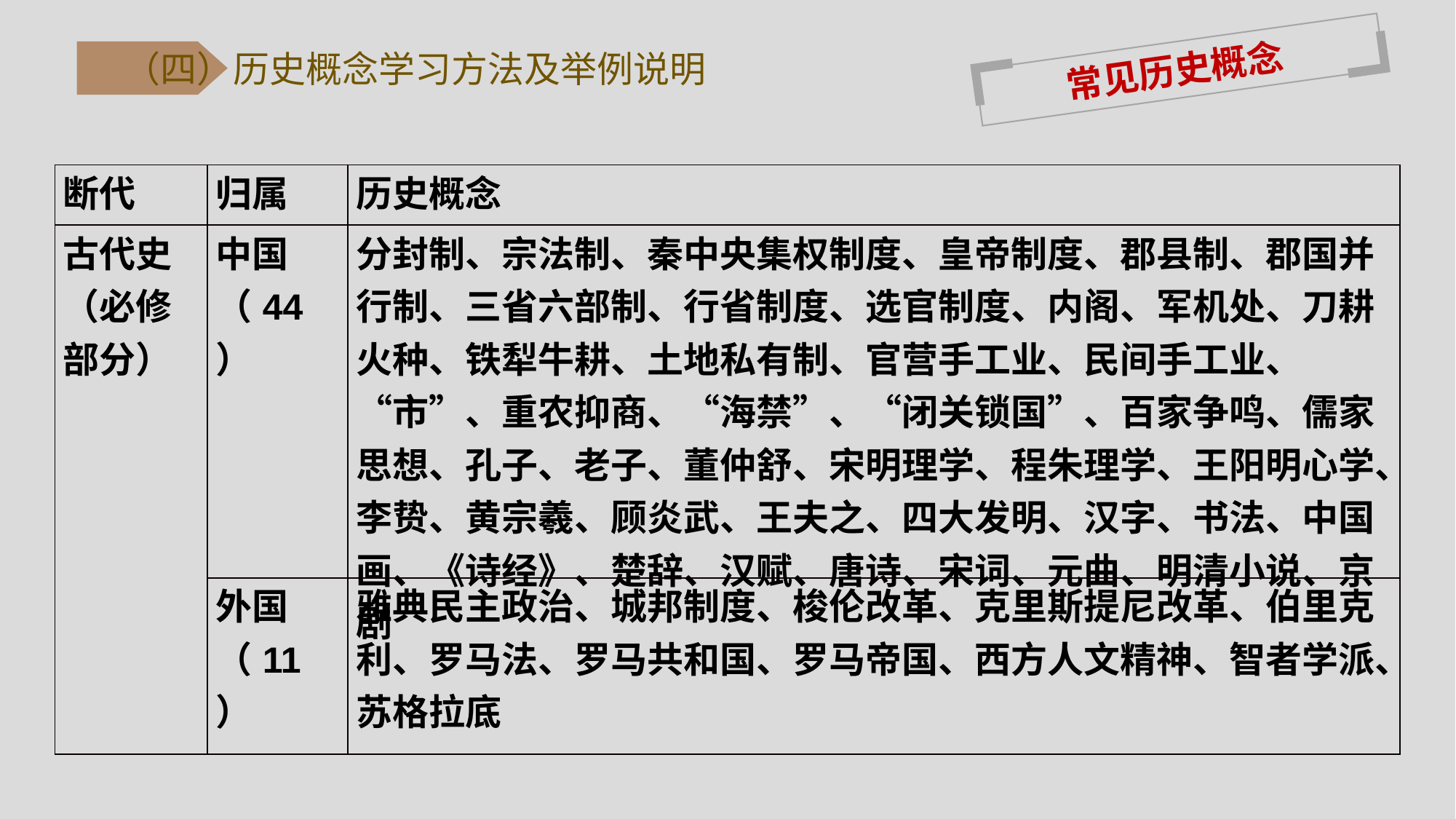

（四）历史概念学习方法及举例说明
常见历史概念
| 断代 | 归属 | 历史概念 |
| --- | --- | --- |
| 古代史（必修部分） | 中国（44） | 分封制、宗法制、秦中央集权制度、皇帝制度、郡县制、郡国并行制、三省六部制、行省制度、选官制度、内阁、军机处、刀耕火种、铁犁牛耕、土地私有制、官营手工业、民间手工业、“市”、重农抑商、“海禁”、“闭关锁国”、百家争鸣、儒家思想、孔子、老子、董仲舒、宋明理学、程朱理学、王阳明心学、李贽、黄宗羲、顾炎武、王夫之、四大发明、汉字、书法、中国画、《诗经》、楚辞、汉赋、唐诗、宋词、元曲、明清小说、京剧 |
|  | 外国（11） | 雅典民主政治、城邦制度、梭伦改革、克里斯提尼改革、伯里克利、罗马法、罗马共和国、罗马帝国、西方人文精神、智者学派、苏格拉底 |